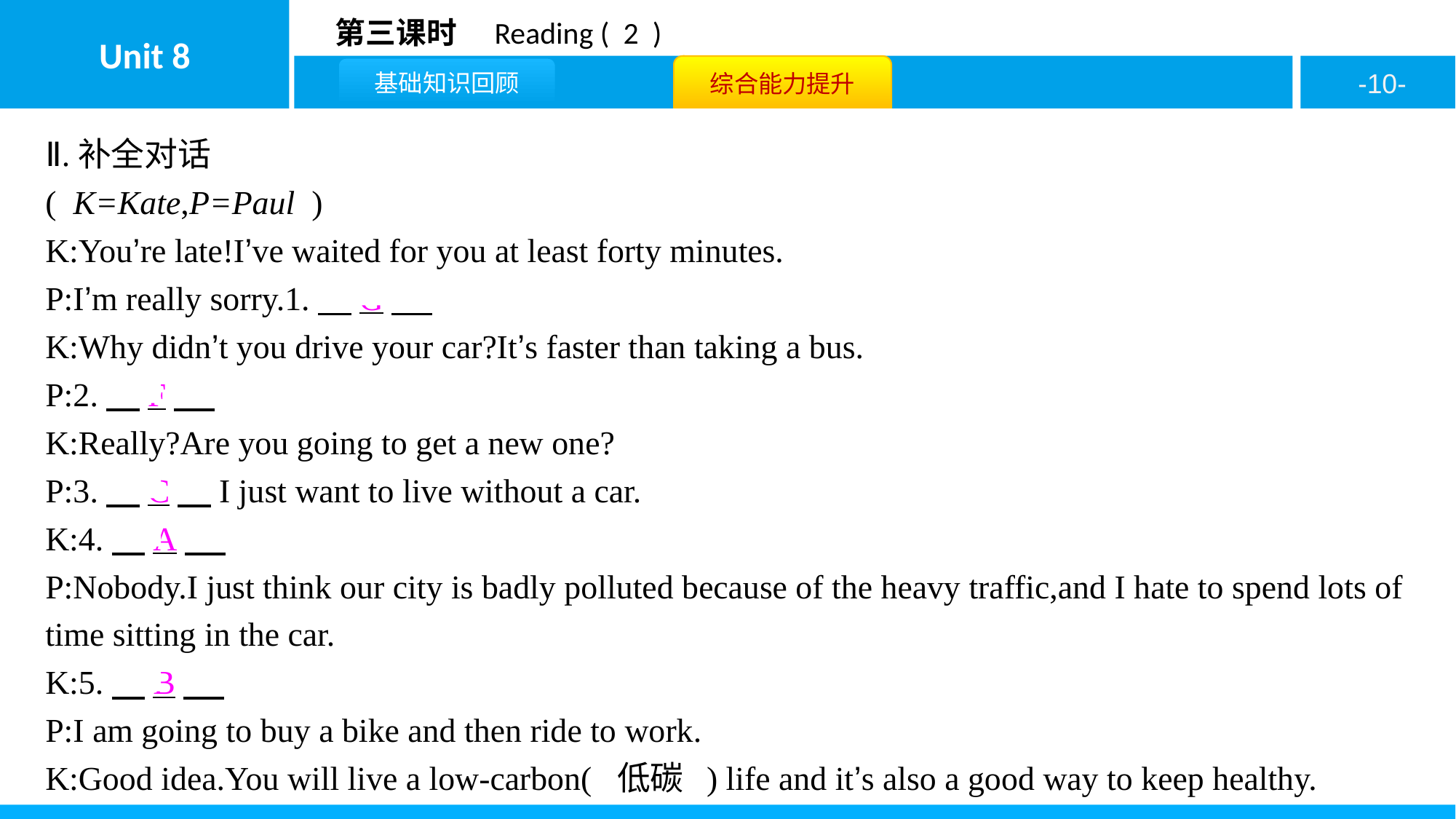

Ⅱ.补全对话
(  K=Kate,P=Paul  )
K:You’re late!I’ve waited for you at least forty minutes.
P:I’m really sorry.1.　G
K:Why didn’t you drive your car?It’s faster than taking a bus.
P:2.　F
K:Really?Are you going to get a new one?
P:3.　C　I just want to live without a car.
K:4.　A
P:Nobody.I just think our city is badly polluted because of the heavy traffic,and I hate to spend lots of time sitting in the car.
K:5.　B
P:I am going to buy a bike and then ride to work.
K:Good idea.You will live a low-carbon(  低碳  ) life and it’s also a good way to keep healthy.